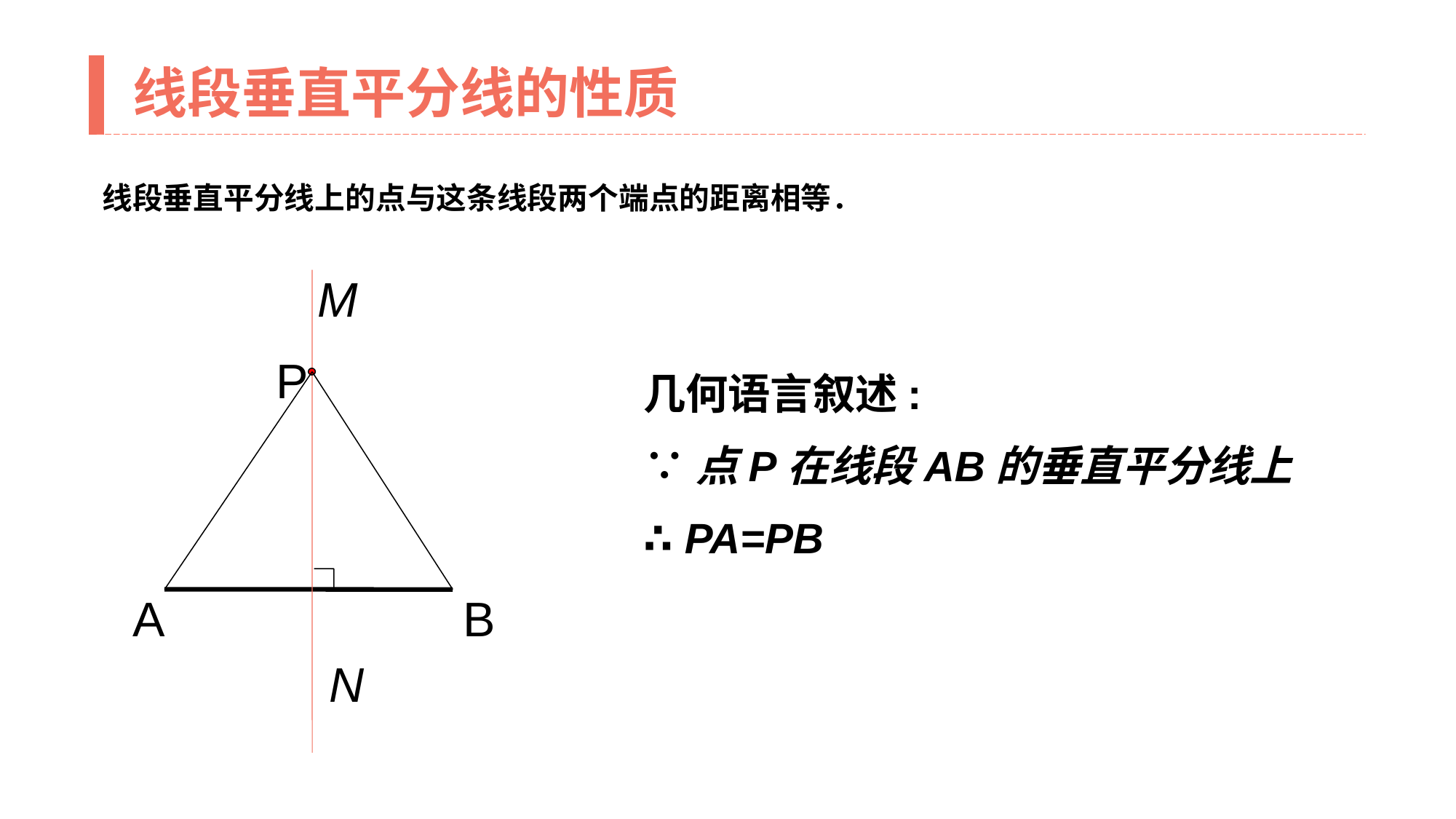

线段垂直平分线的性质
线段垂直平分线上的点与这条线段两个端点的距离相等．
M
N

P

A
B

几何语言叙述:
∵点P在线段AB的垂直平分线上
∴ PA=PB